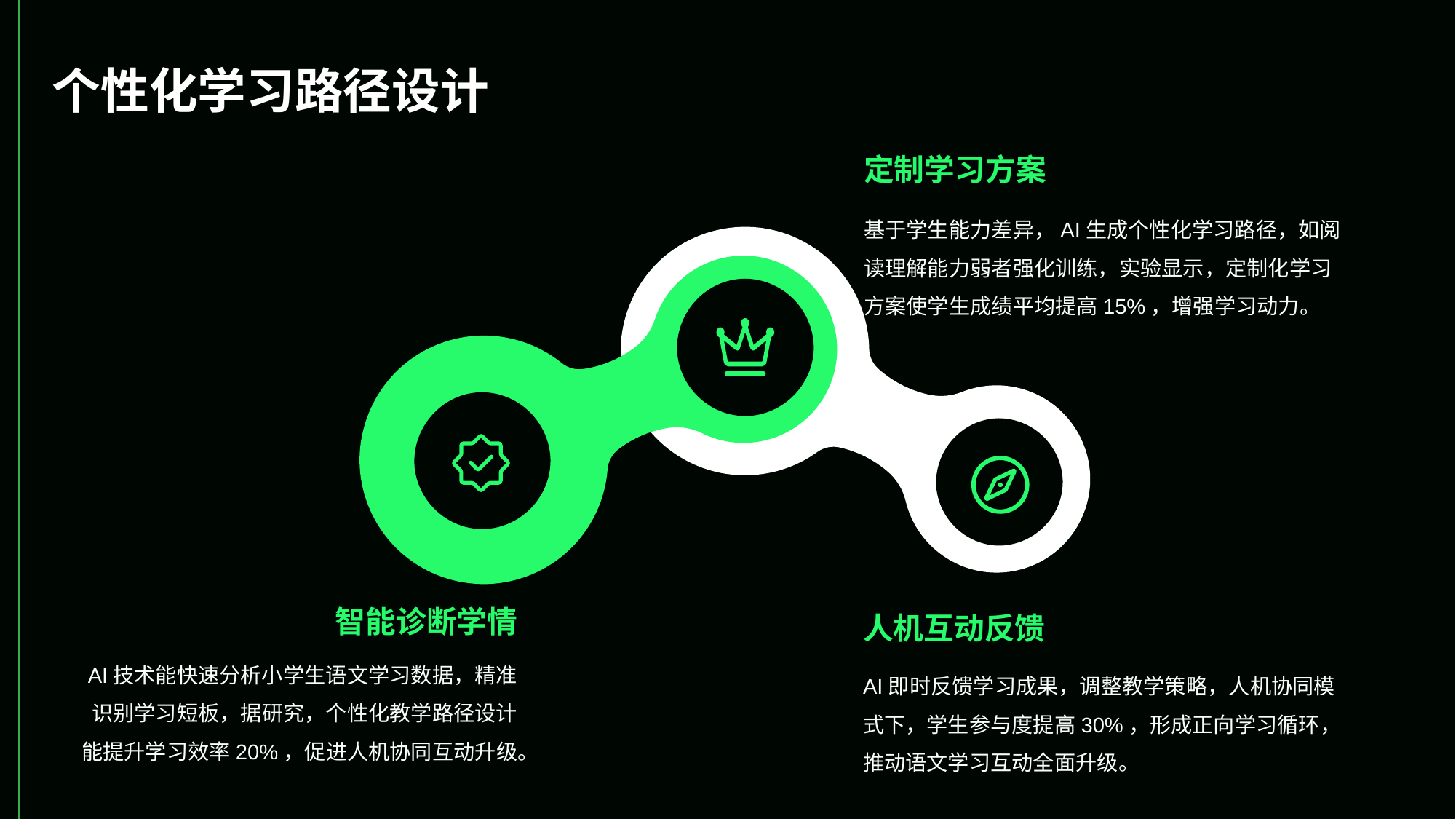

个性化学习路径设计
定制学习方案
基于学生能力差异，AI生成个性化学习路径，如阅读理解能力弱者强化训练，实验显示，定制化学习方案使学生成绩平均提高15%，增强学习动力。

智能诊断学情
人机互动反馈
AI技术能快速分析小学生语文学习数据，精准识别学习短板，据研究，个性化教学路径设计能提升学习效率20%，促进人机协同互动升级。
AI即时反馈学习成果，调整教学策略，人机协同模式下，学生参与度提高30%，形成正向学习循环，推动语文学习互动全面升级。